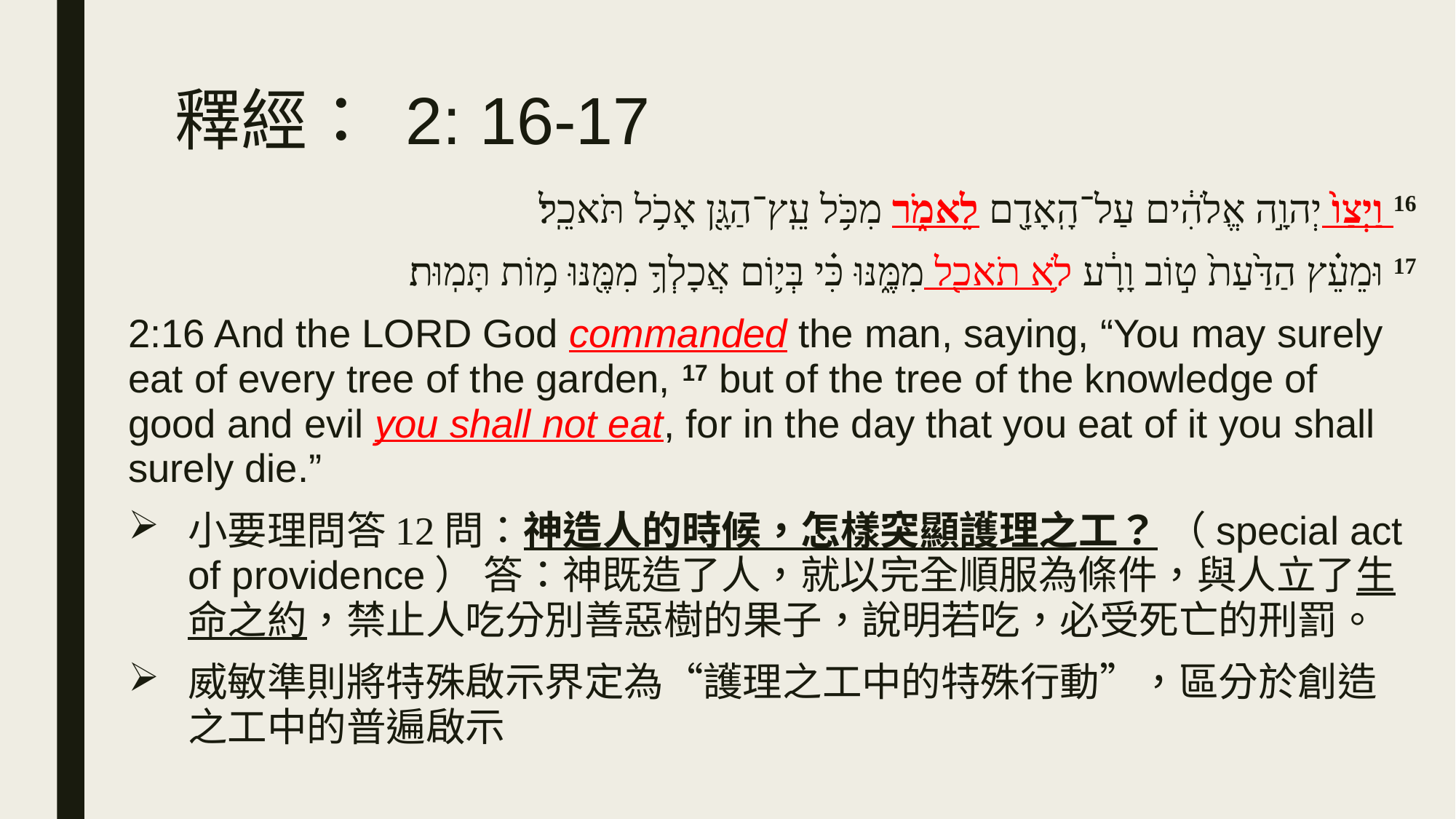

# 釋經： 2: 16-17
‎16‏ וַיְצַו֙ יְהוָ֣ה אֱלֹהִ֔ים עַל־הָֽאָדָ֖ם לֵאמֹ֑ר מִכֹּ֥ל עֵֽץ־הַגָּ֖ן אָכֹ֥ל תֹּאכֵֽל׃
‎17‏ וּמֵעֵ֗ץ הַדַּ֙עַת֙ ט֣וֹב וָרָ֔ע לֹ֥א תֹאכַ֖ל מִמֶּ֑נּוּ כִּ֗י בְּי֛וֹם אֲכָלְךָ֥ מִמֶּ֖נּוּ מ֥וֹת תָּמֽוּת׃
2:16 And the LORD God commanded the man, saying, “You may surely eat of every tree of the garden, 17 but of the tree of the knowledge of good and evil you shall not eat, for in the day that you eat of it you shall surely die.”
小要理問答12問：神造人的時候，怎樣突顯護理之工？ （special act of providence） 答：神既造了人，就以完全順服為條件，與人立了生命之約，禁止人吃分別善惡樹的果子，說明若吃，必受死亡的刑罰。
威敏準則將特殊啟示界定為“護理之工中的特殊行動”，區分於創造之工中的普遍啟示